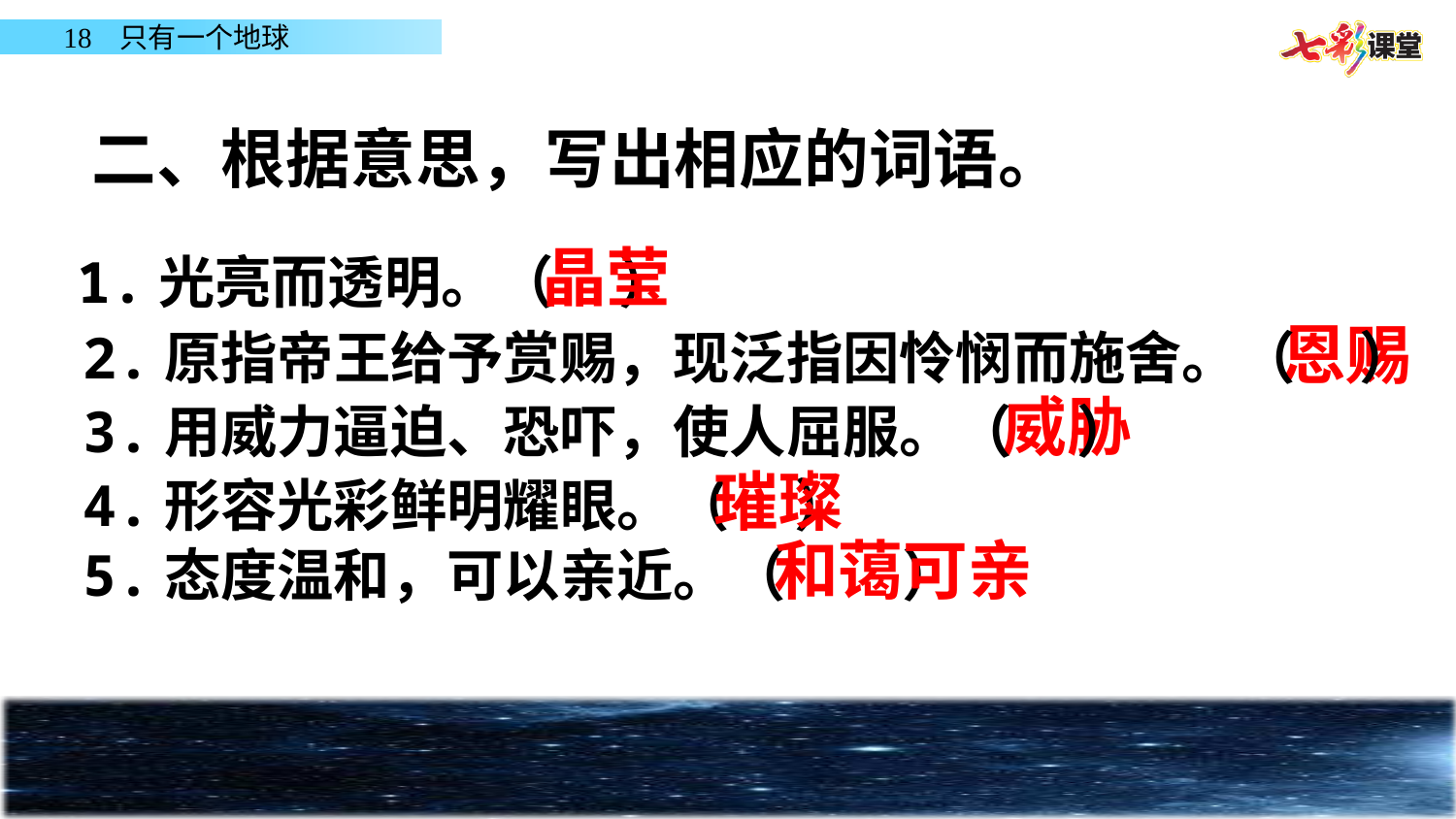

二、根据意思，写出相应的词语。
1.光亮而透明。（     ）
晶莹
2.原指帝王给予赏赐，现泛指因怜悯而施舍。（     ）
恩赐
3.用威力逼迫、恐吓，使人屈服。（     ）
威胁
4.形容光彩鲜明耀眼。（     ）
璀璨
5.态度温和，可以亲近。（         ）
和蔼可亲